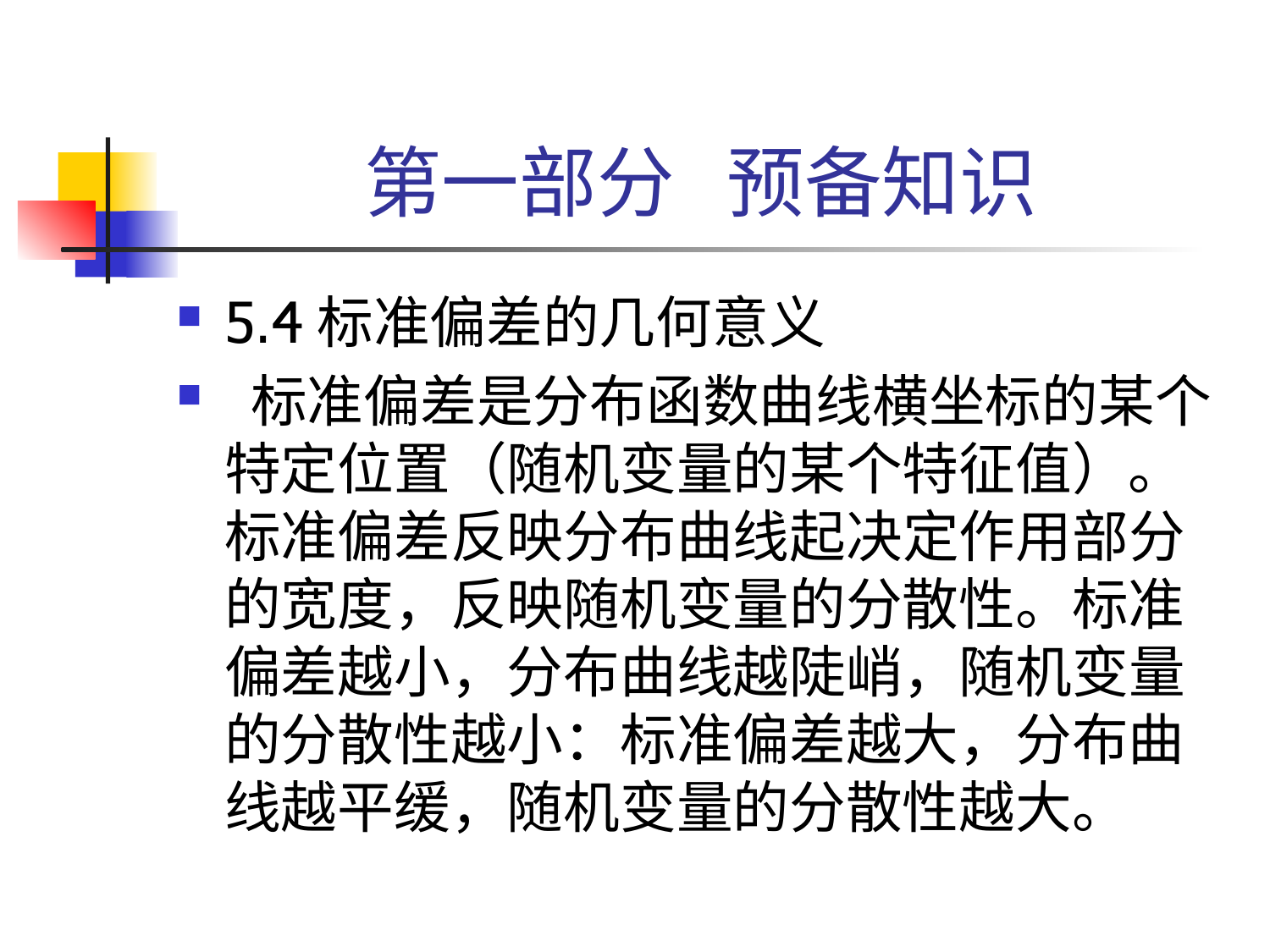

# 第一部分   预备知识
5.4标准偏差的几何意义
 标准偏差是分布函数曲线横坐标的某个特定位置（随机变量的某个特征值）。标准偏差反映分布曲线起决定作用部分的宽度，反映随机变量的分散性。标准偏差越小，分布曲线越陡峭，随机变量的分散性越小：标准偏差越大，分布曲线越平缓，随机变量的分散性越大。